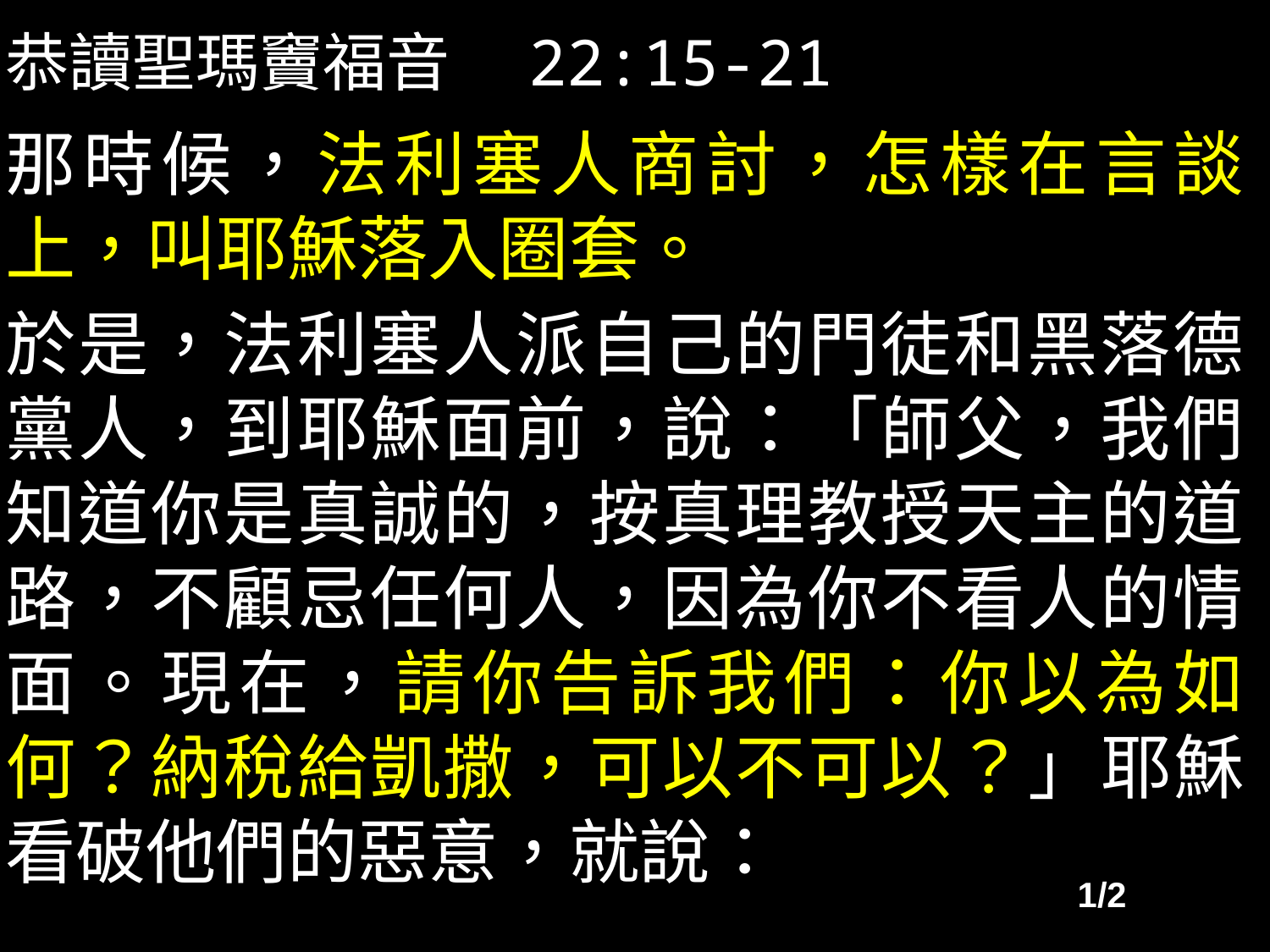

恭讀聖瑪竇福音　22:15-21
那時候，法利塞人商討，怎樣在言談上，叫耶穌落入圈套。
於是，法利塞人派自己的門徒和黑落德黨人，到耶穌面前，說：「師父，我們知道你是真誠的，按真理教授天主的道路，不顧忌任何人，因為你不看人的情面。現在，請你告訴我們：你以為如何？納稅給凱撒，可以不可以？」耶穌看破他們的惡意，就說：

1/2